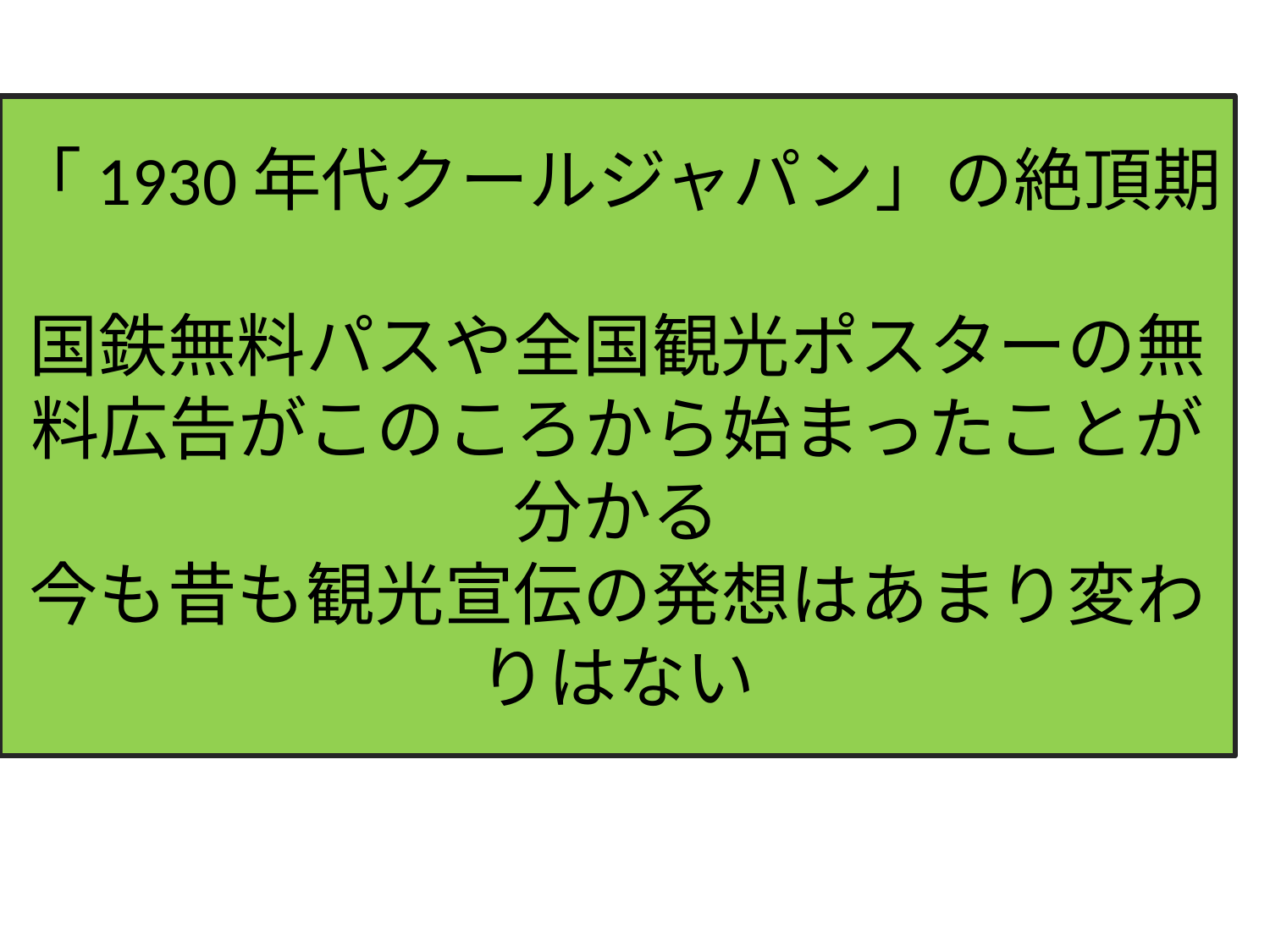

# 「1930年代クールジャパン」の絶頂期 国鉄無料パスや全国観光ポスターの無料広告がこのころから始まったことが分かる 今も昔も観光宣伝の発想はあまり変わりはない